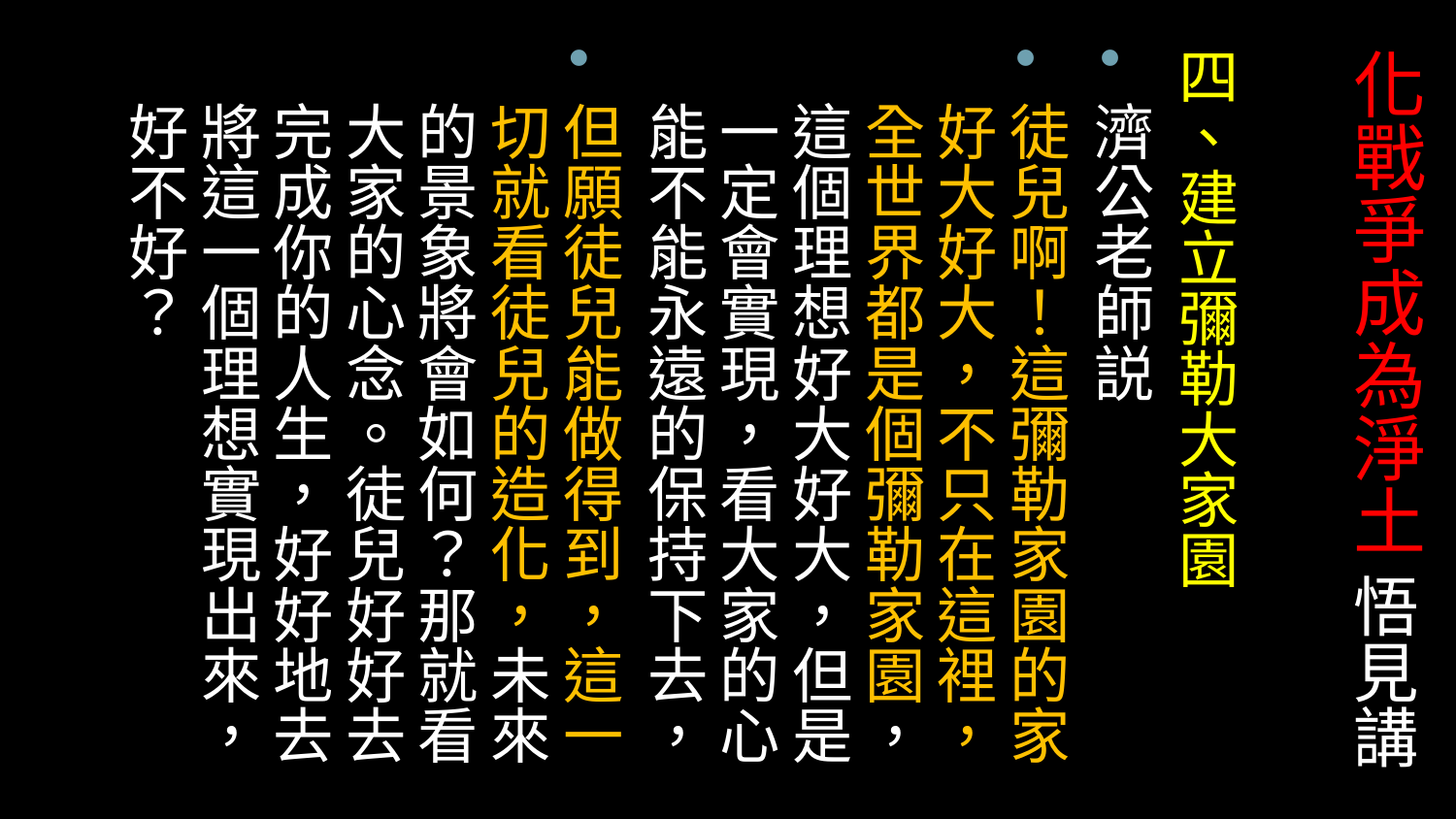

# 化戰爭成為淨土 悟見講
四、建立彌勒大家園
濟公老師説
徒兒啊！這彌勒家園的家好大好大，不只在這裡，全世界都是個彌勒家園，這個理想好大好大，但是一定會實現，看大家的心能不能永遠的保持下去，
但願徒兒能做得到，這一切就看徒兒的造化，未來的景象將會如何？那就看大家的心念。徒兒好好去完成你的人生，好好地去將這一個理想實現出來，好不好？